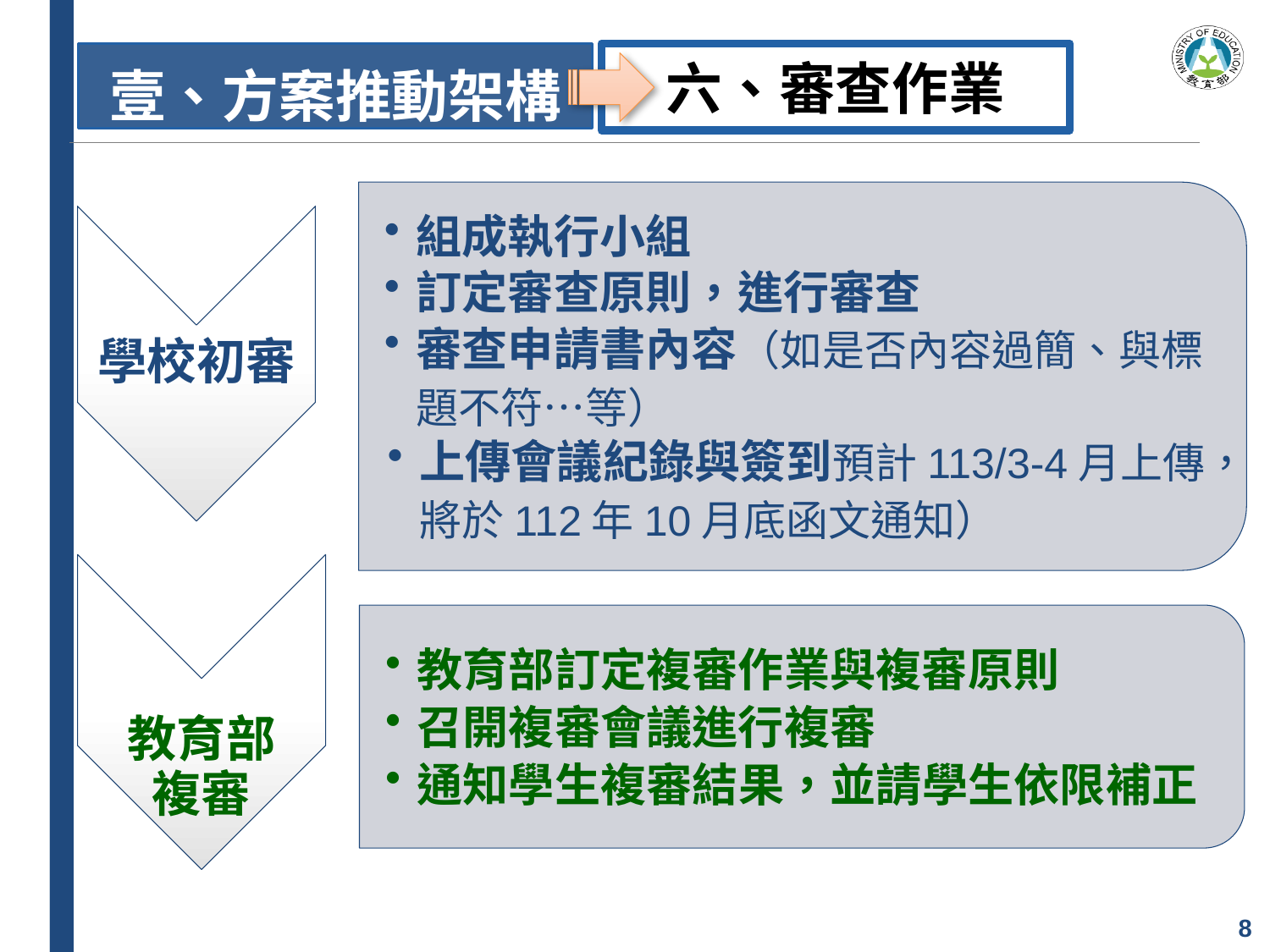

壹、方案推動架構
六、審查作業

學校初審
組成執行小組
訂定審查原則，進行審查
審查申請書內容（如是否內容過簡、與標題不符…等）
上傳會議紀錄與簽到預計113/3-4月上傳，將於112年10月底函文通知）

教育部
複審
教育部訂定複審作業與複審原則
召開複審會議進行複審
通知學生複審結果，並請學生依限補正
8
8